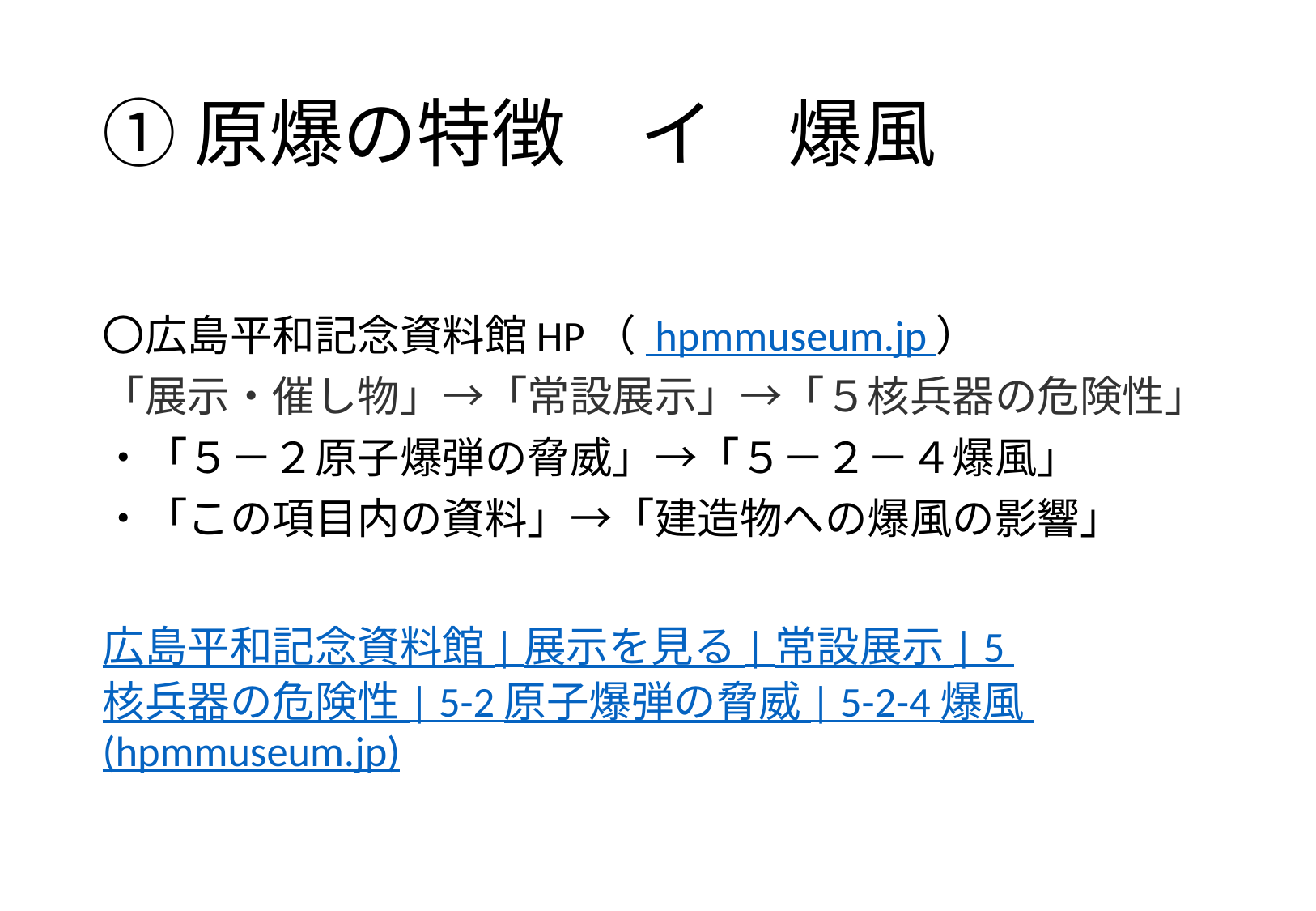

# ①原爆の特徴　イ　爆風

〇広島平和記念資料館HP（ hpmmuseum.jp ）
「展示・催し物」→「常設展示」→「５核兵器の危険性」
・「５－２原子爆弾の脅威」→「５－２－４爆風」
・「この項目内の資料」→「建造物への爆風の影響」

広島平和記念資料館 | 展示を見る | 常設展示 | 5 核兵器の危険性 | 5-2 原子爆弾の脅威 | 5-2-4 爆風 (hpmmuseum.jp)